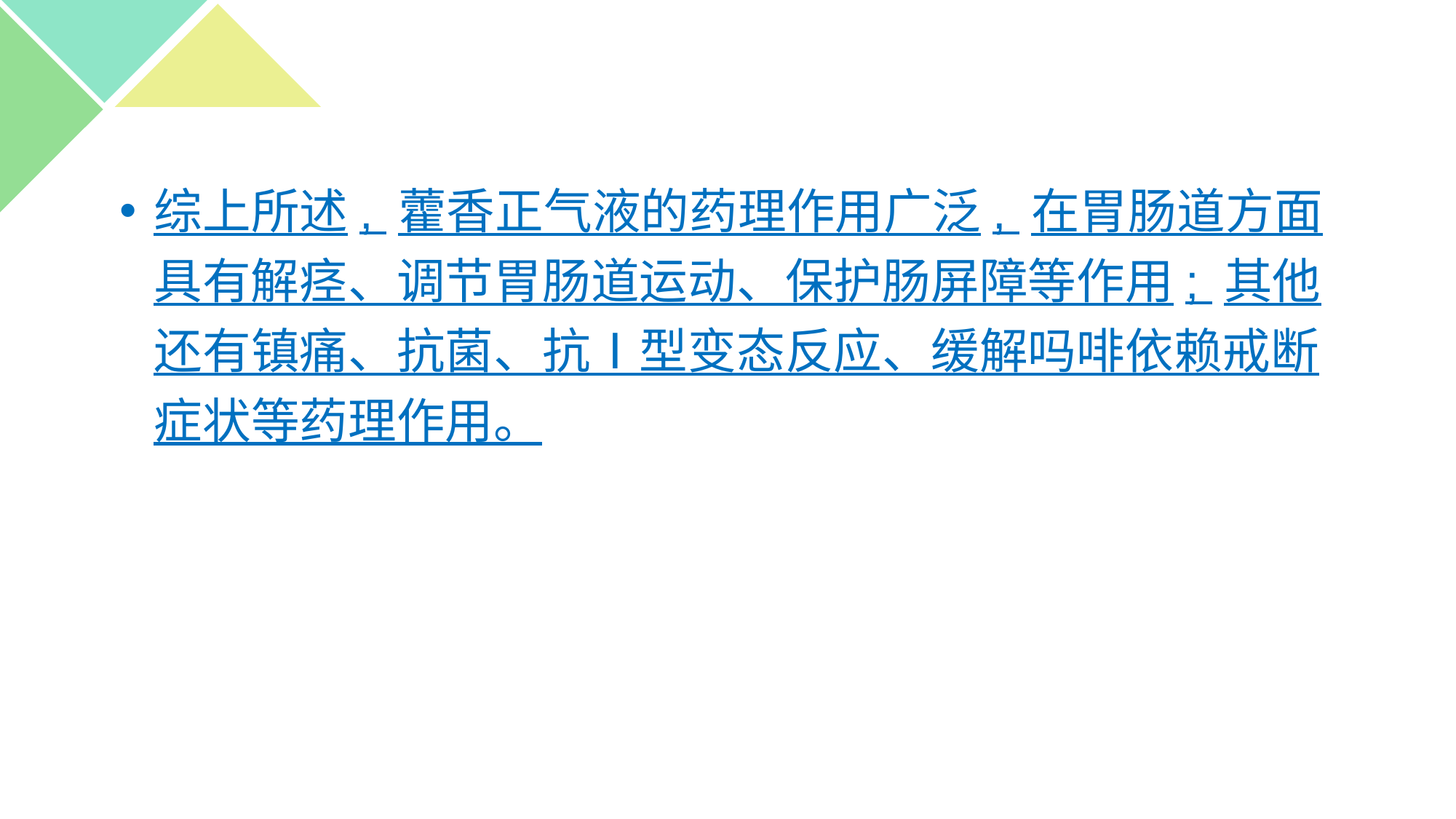

综上所述, 藿香正气液的药理作用广泛, 在胃肠道方面具有解痉、调节胃肠道运动、保护肠屏障等作用; 其他还有镇痛、抗菌、抗Ⅰ型变态反应、缓解吗啡依赖戒断症状等药理作用。